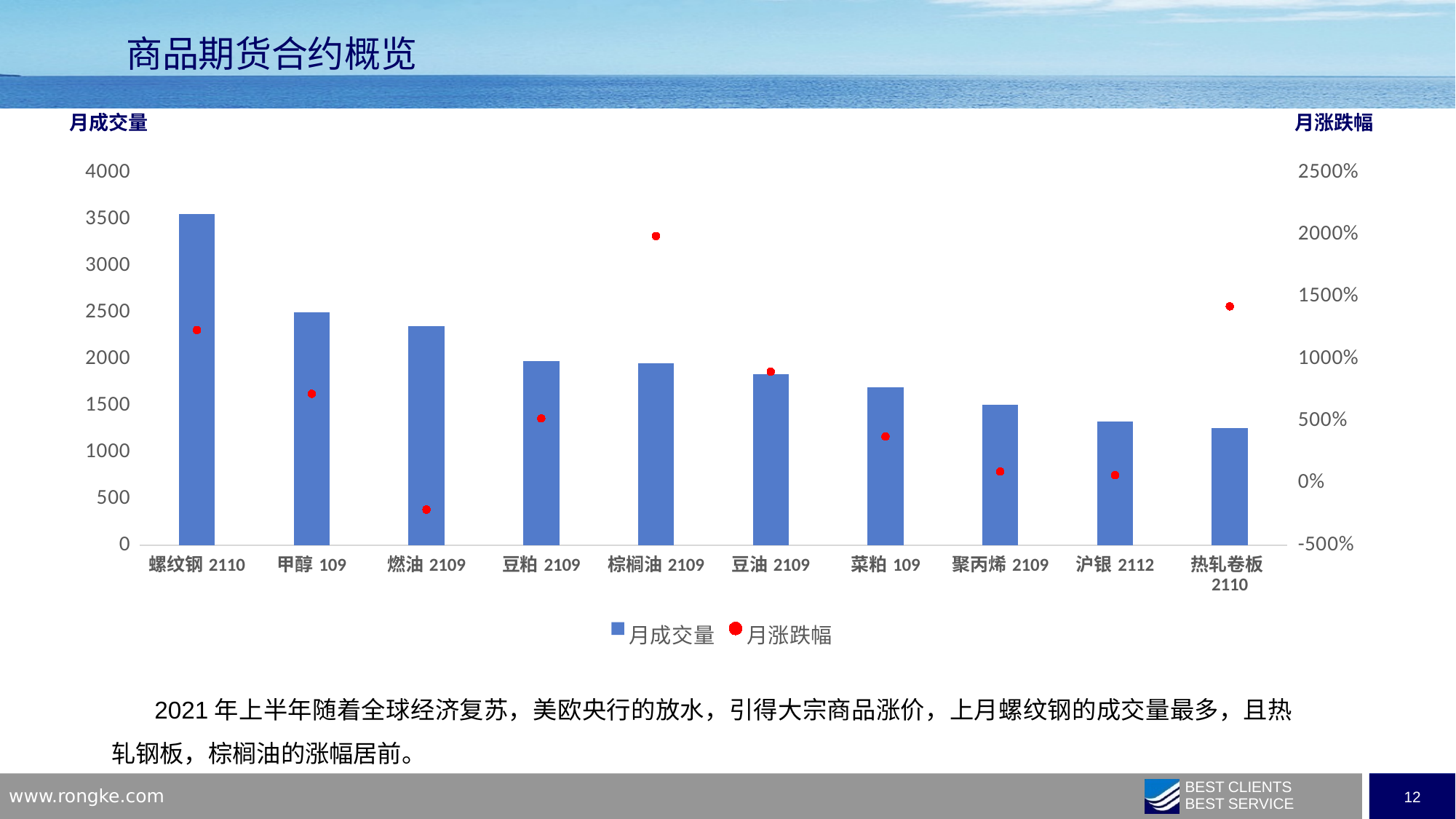

商品期货合约概览
月成交量
月涨跌幅

### Chart

| Category | 月成交量
 | 月涨跌幅
 |
|---|---|---|
| 螺纹钢2110 | 3556.394 | 12.336009398864 |
| 甲醇109 | 2503.2399 | 7.2009291521487 |
| 燃油2109 | 2350.3488 | -2.123695976155 |
| 豆粕2109 | 1977.3392 | 5.2146355517142 |
| 棕榈油2109 | 1956.3969 | 19.899665551839 |
| 豆油2109 | 1839.5785 | 8.9827628065064 |
| 菜粕109 | 1693.7776 | 3.754736479504 |
| 聚丙烯2109 | 1511.1199 | 0.93753662252432 |
| 沪银2112 | 1329.9617 | 0.65189048239896 |
| 热轧卷板2110 | 1260.037 | 14.240740740741 |
2021年上半年随着全球经济复苏，美欧央行的放水，引得大宗商品涨价，上月螺纹钢的成交量最多，且热轧钢板，棕榈油的涨幅居前。